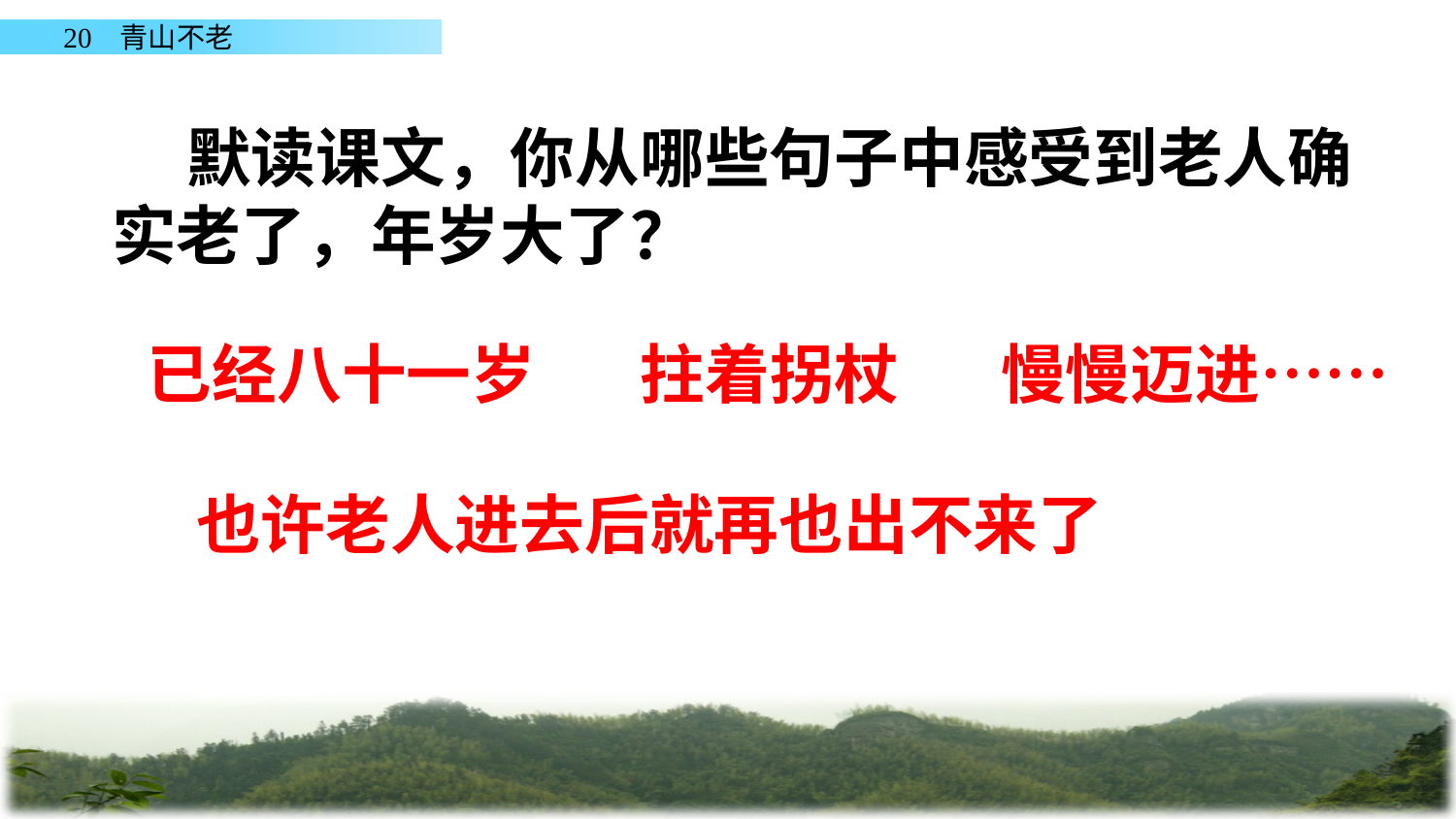

默读课文，你从哪些句子中感受到老人确实老了，年岁大了？
已经八十一岁
拄着拐杖
慢慢迈进……
也许老人进去后就再也出不来了